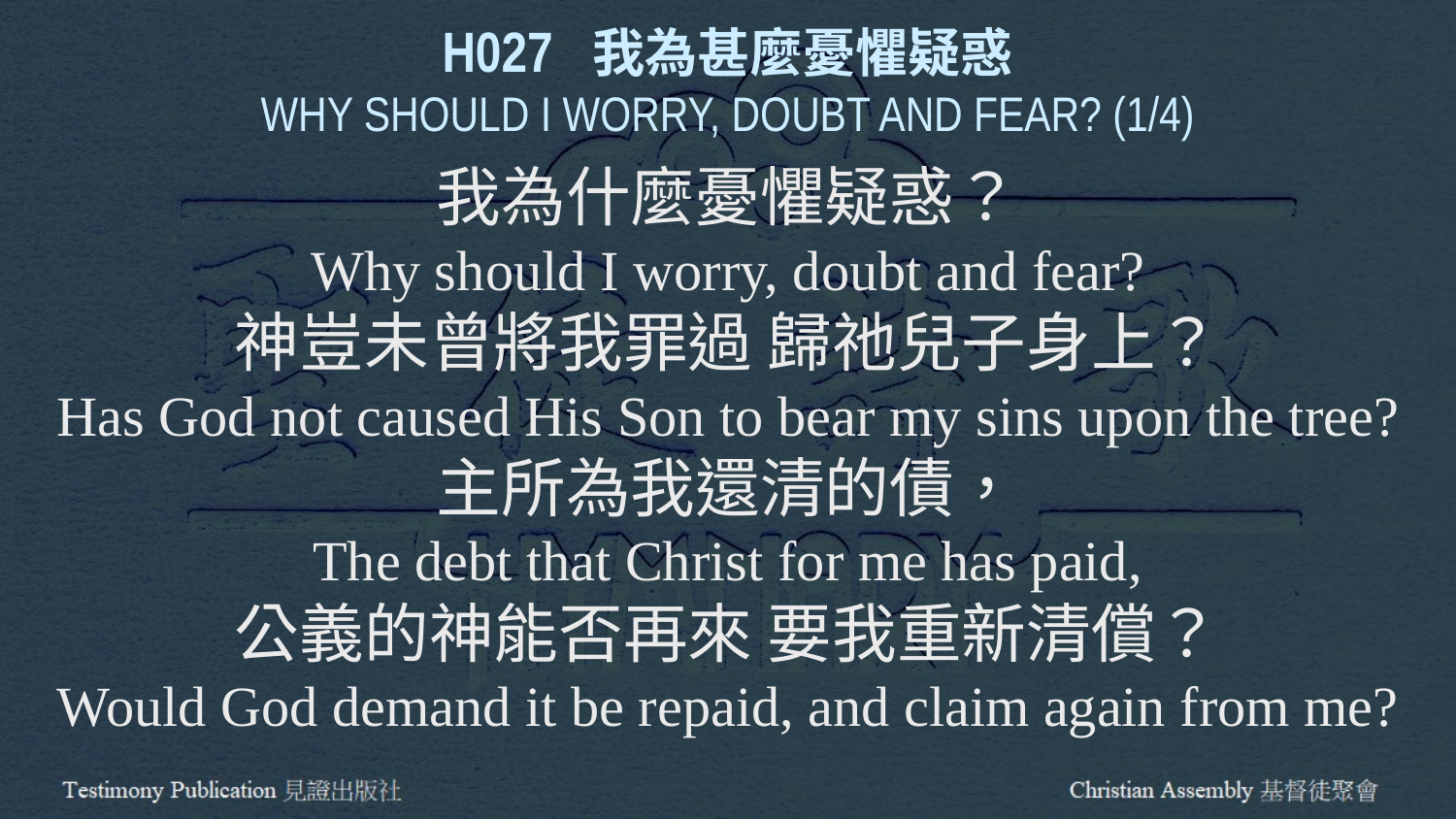

H027  我為甚麼憂懼疑惑
WHY SHOULD I WORRY, DOUBT AND FEAR? (1/4)
我為什麼憂懼疑惑？
Why should I worry, doubt and fear?
神豈未曾將我罪過 歸祂兒子身上？
Has God not caused His Son to bear my sins upon the tree?
主所為我還清的債，
The debt that Christ for me has paid,
公義的神能否再來 要我重新清償？
Would God demand it be repaid, and claim again from me?